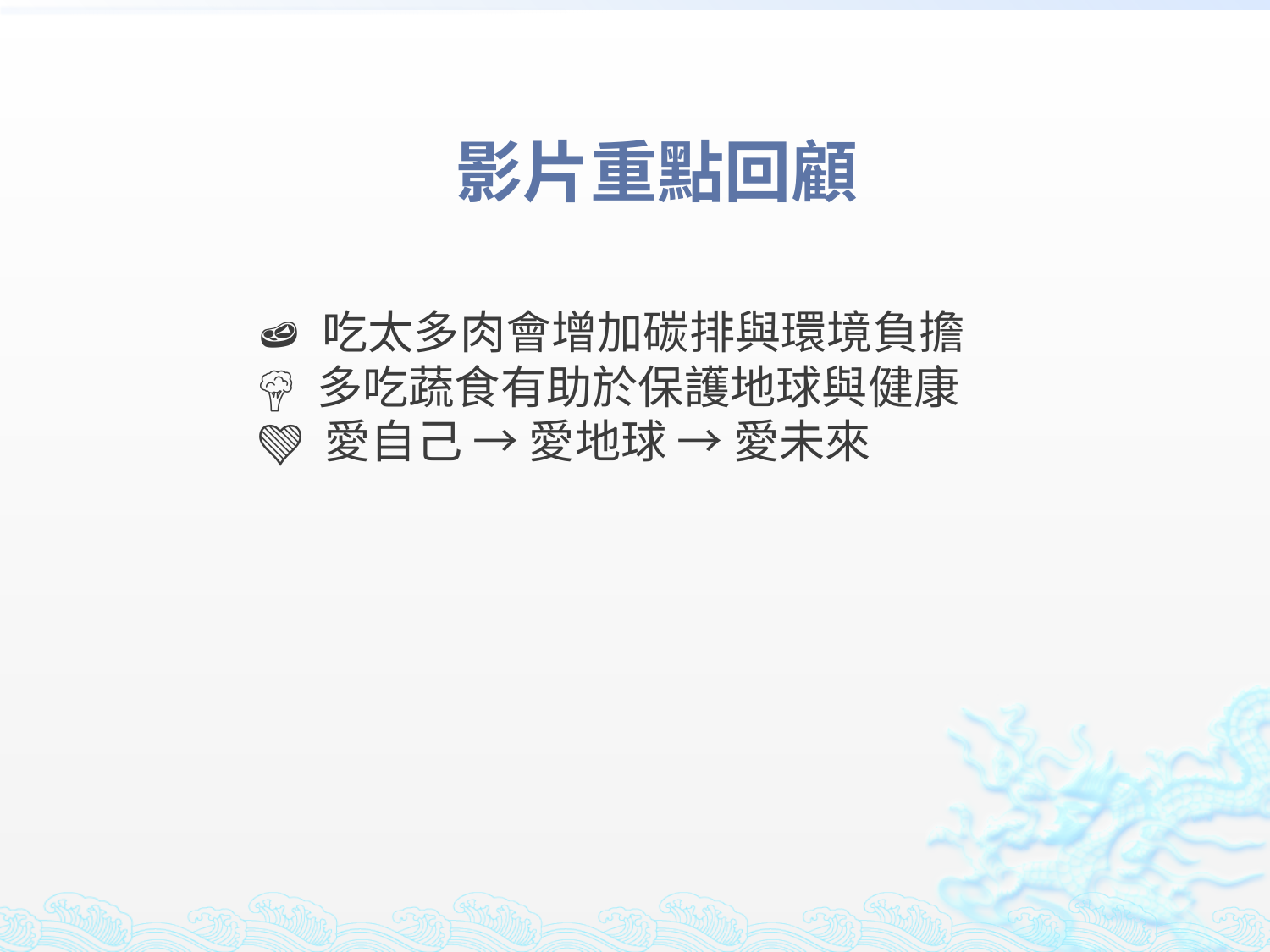

影片重點回顧

🥩 吃太多肉會增加碳排與環境負擔
🥦 多吃蔬食有助於保護地球與健康
💚 愛自己 → 愛地球 → 愛未來